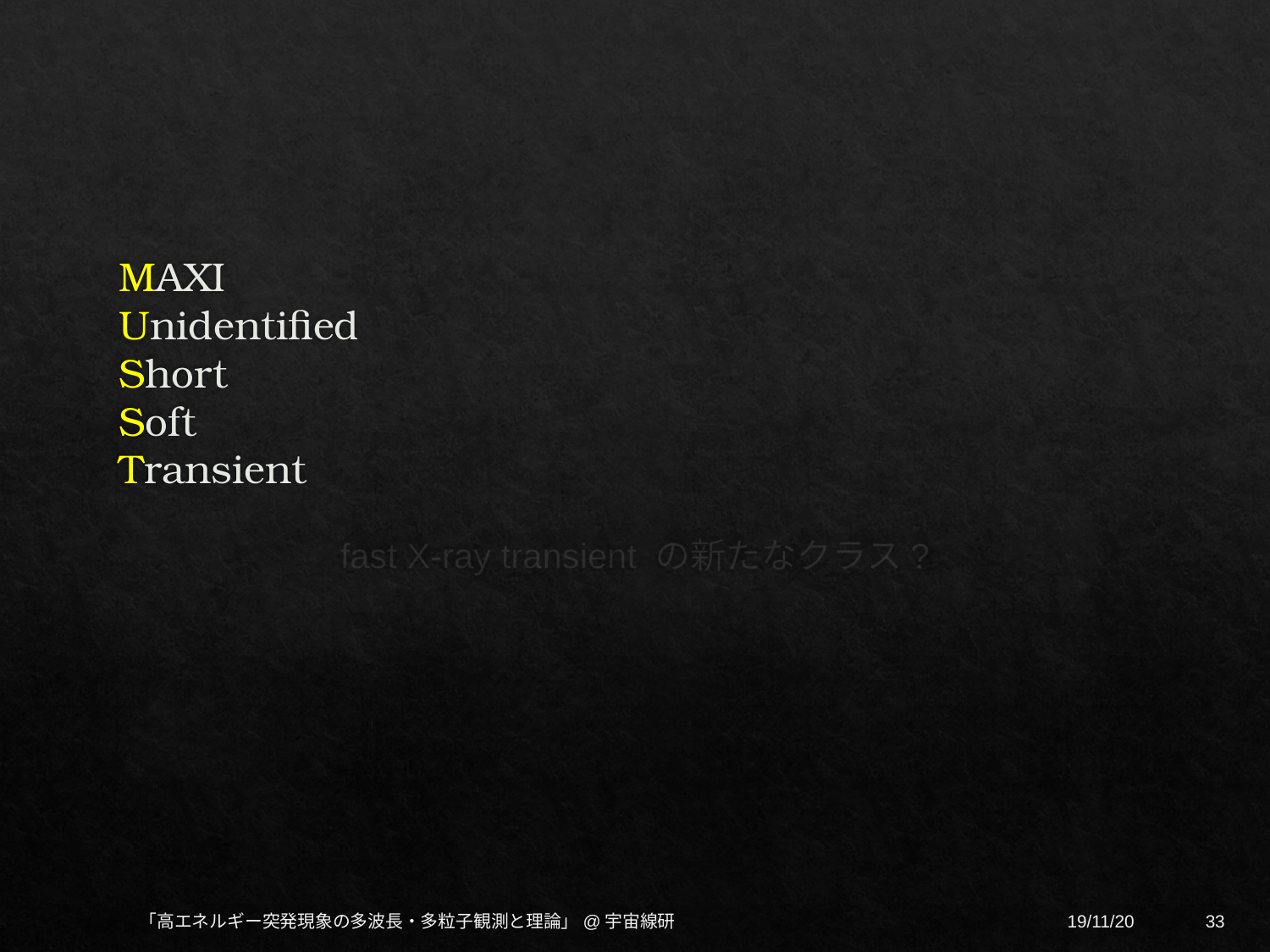

# MAXI Unidentified Short Soft Transient
fast X-ray transient の新たなクラス?
19/11/20
33
「高エネルギー突発現象の多波長・多粒子観測と理論」@宇宙線研